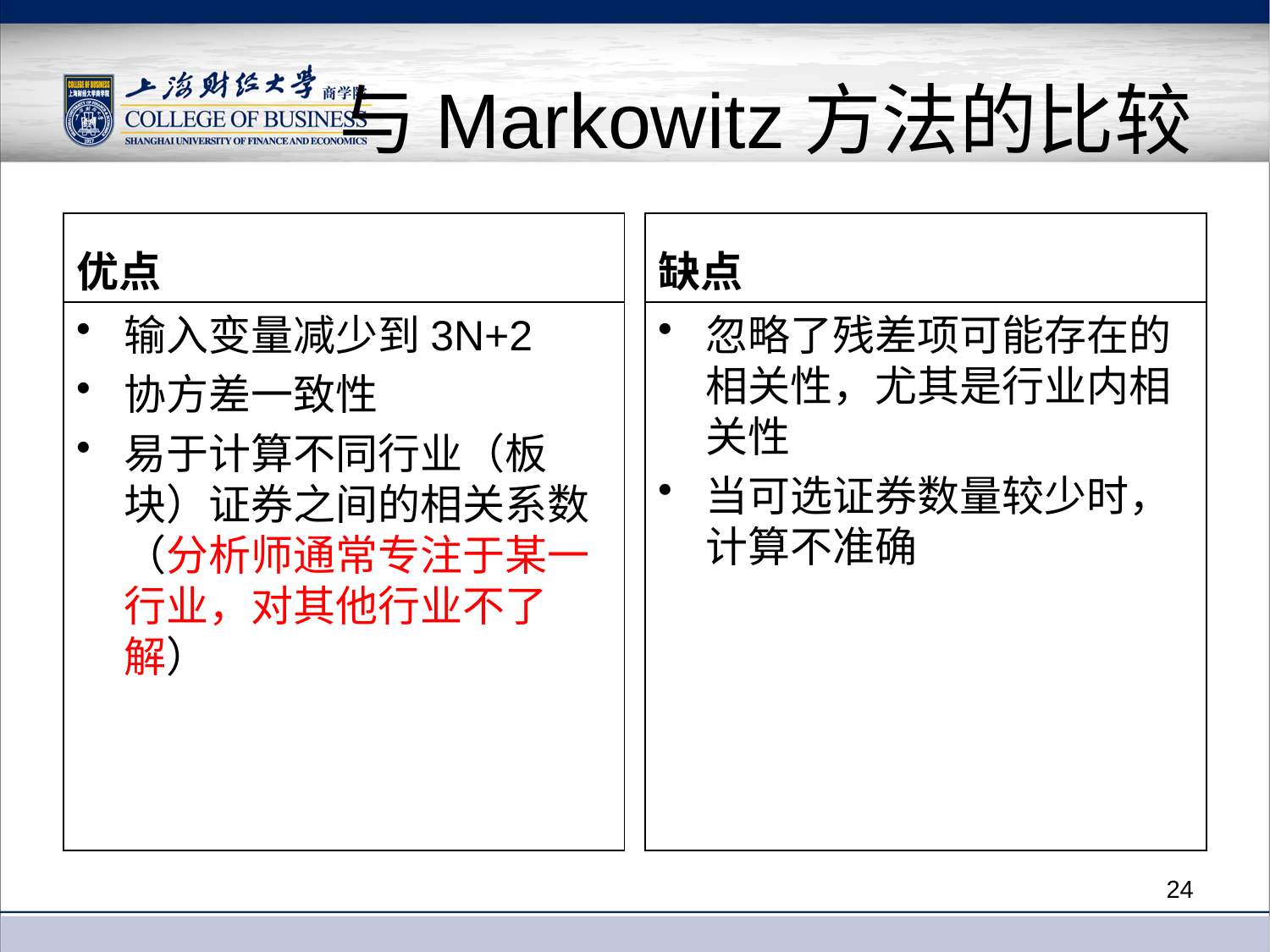

# 与Markowitz方法的比较
优点
缺点
输入变量减少到3N+2
协方差一致性
易于计算不同行业（板块）证券之间的相关系数（分析师通常专注于某一行业，对其他行业不了解）
忽略了残差项可能存在的相关性，尤其是行业内相关性
当可选证券数量较少时，计算不准确
24